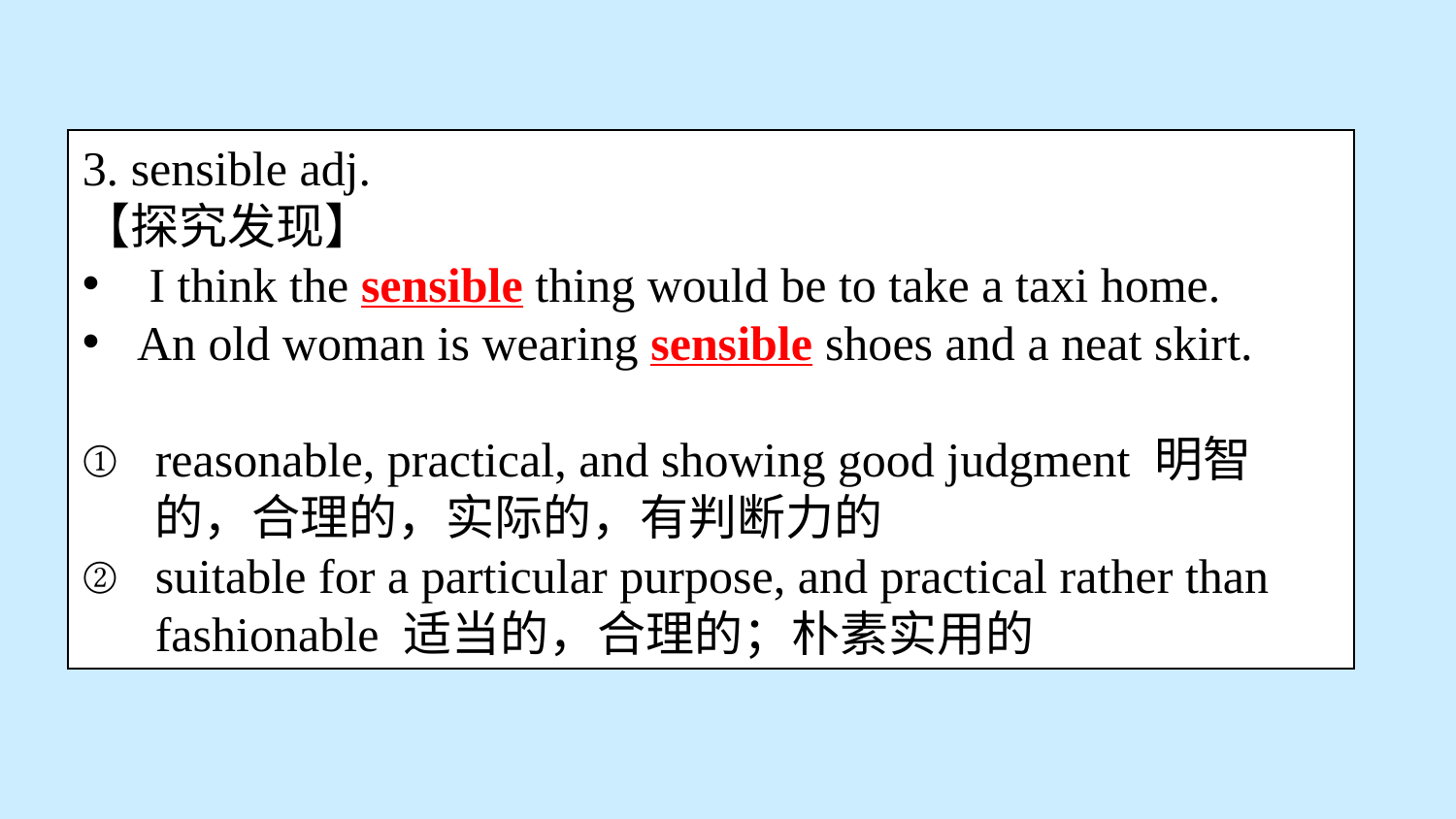

3. sensible adj.
【探究发现】
 I think the sensible thing would be to take a taxi home.
An old woman is wearing sensible shoes and a neat skirt.

reasonable, practical, and showing good judgment 明智的，合理的，实际的，有判断力的
suitable for a particular purpose, and practical rather than fashionable 适当的，合理的；朴素实用的